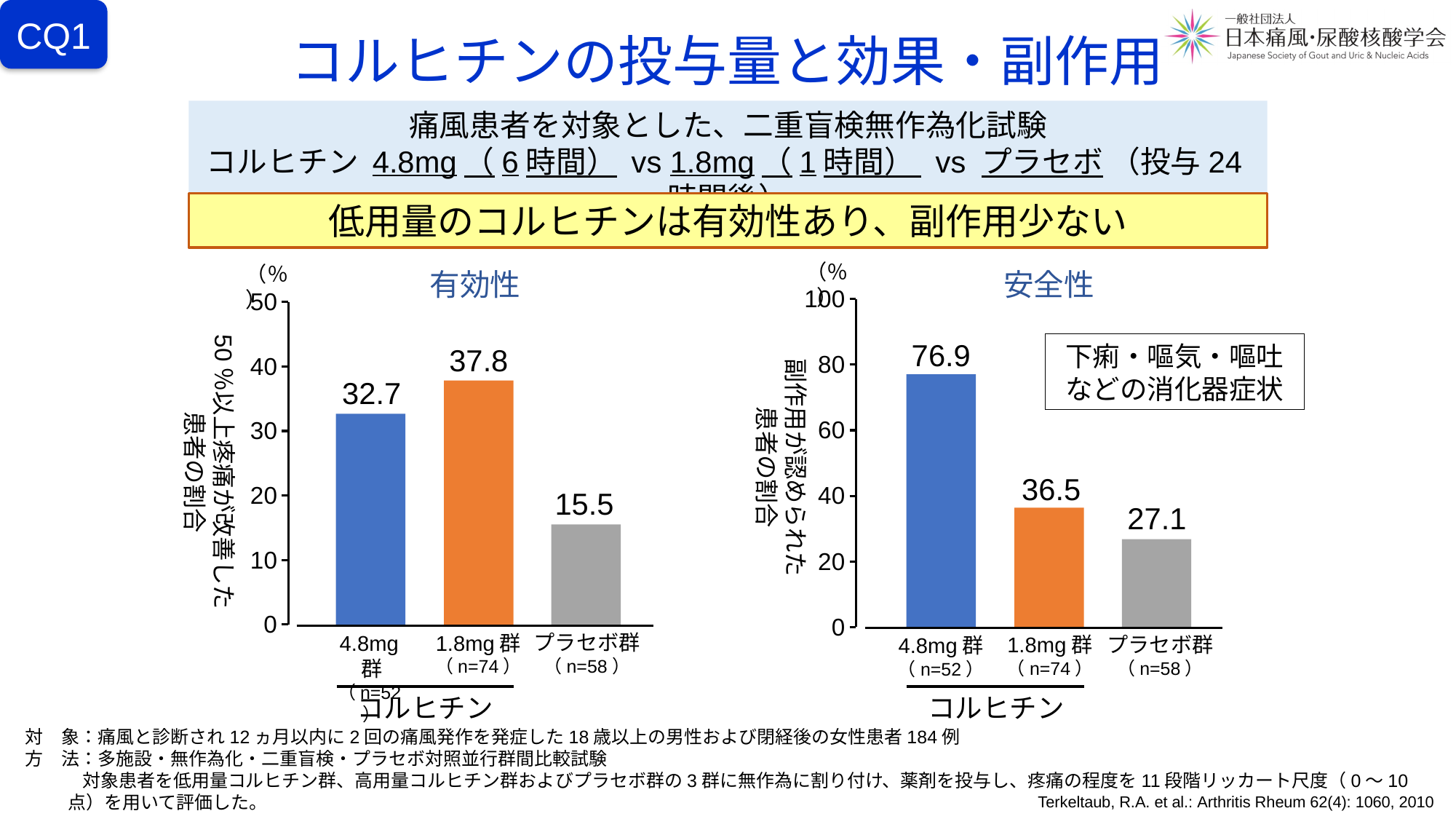

# コルヒチンの投与量と効果・副作用
CQ1
痛風患者を対象とした、二重盲検無作為化試験
コルヒチン 4.8mg（6時間） vs 1.8mg（1時間）  vs プラセボ （投与24時間後）
低用量のコルヒチンは有効性あり、副作用少ない
（％）

### Chart

| Category |  |
|---|---|
76.9
下痢・嘔気・嘔吐
などの消化器症状
36.5
27.1
1.8mg群
（n=74）
プラセボ群
（n=58）
4.8mg群
（n=52）
（％）
37.8
32.7
15.5
1.8mg群
（n=74）
4.8mg群
（n=52）

### Chart

| Category |  |
|---|---|
安全性
有効性
副作用が認められた
患者の割合
50％以上疼痛が改善した
患者の割合

プラセボ群
（n=58）
コルヒチン
コルヒチン
対　象：痛風と診断され12ヵ月以内に2回の痛風発作を発症した18歳以上の男性および閉経後の女性患者184例
方　法：多施設・無作為化・二重盲検・プラセボ対照並行群間比較試験
対象患者を低用量コルヒチン群、高用量コルヒチン群およびプラセボ群の3群に無作為に割り付け、薬剤を投与し、疼痛の程度を11段階リッカート尺度（0～10点）を用いて評価した。
Terkeltaub, R.A. et al.: Arthritis Rheum 62(4): 1060, 2010